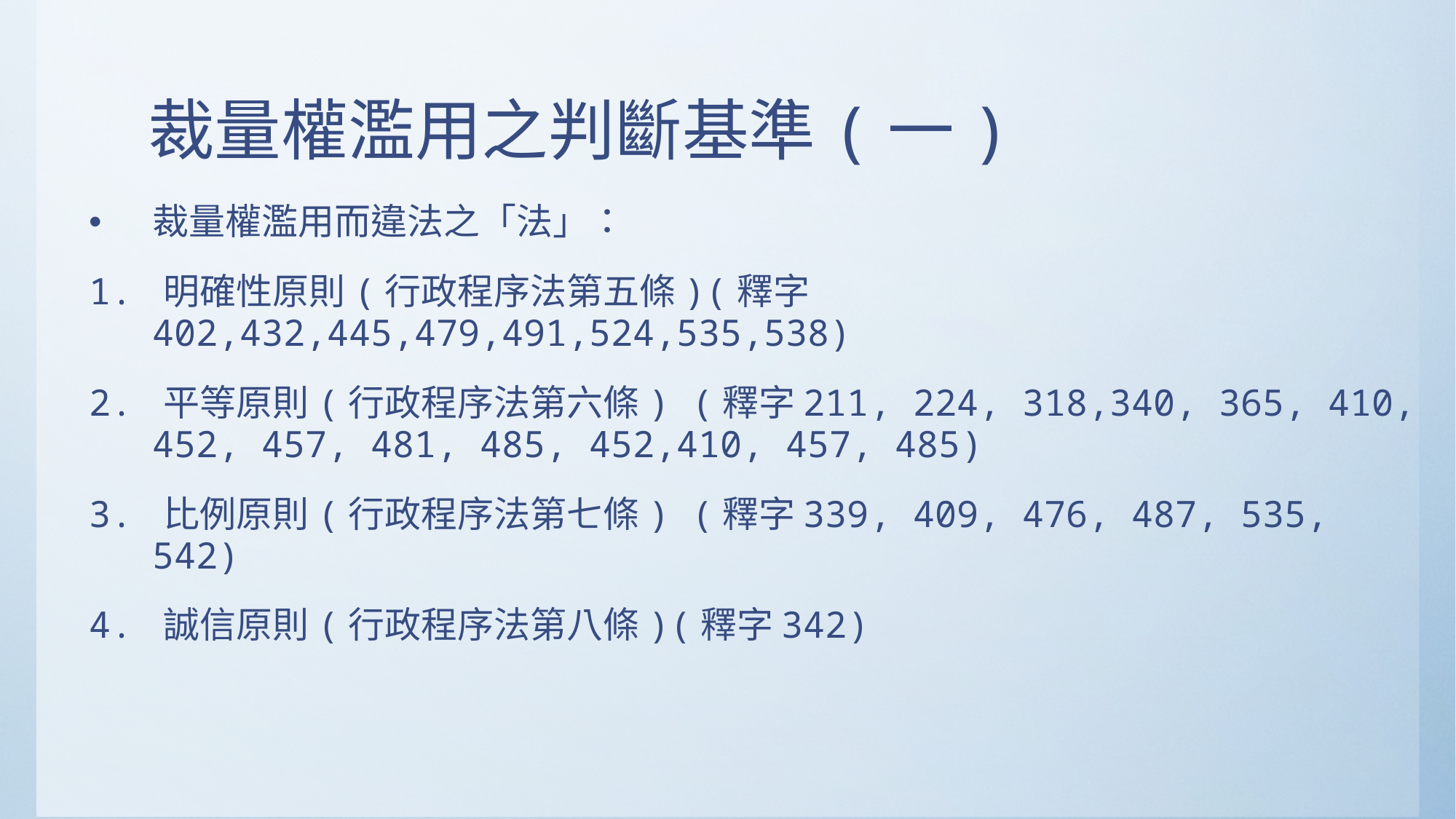

裁量權濫用之判斷基準(一)
裁量權濫用而違法之「法」：
1. 明確性原則(行政程序法第五條)(釋字402,432,445,479,491,524,535,538)
2. 平等原則(行政程序法第六條) (釋字211, 224, 318,340, 365, 410, 452, 457, 481, 485, 452,410, 457, 485)
3. 比例原則(行政程序法第七條) (釋字339, 409, 476, 487, 535, 542)
4. 誠信原則(行政程序法第八條)(釋字342)